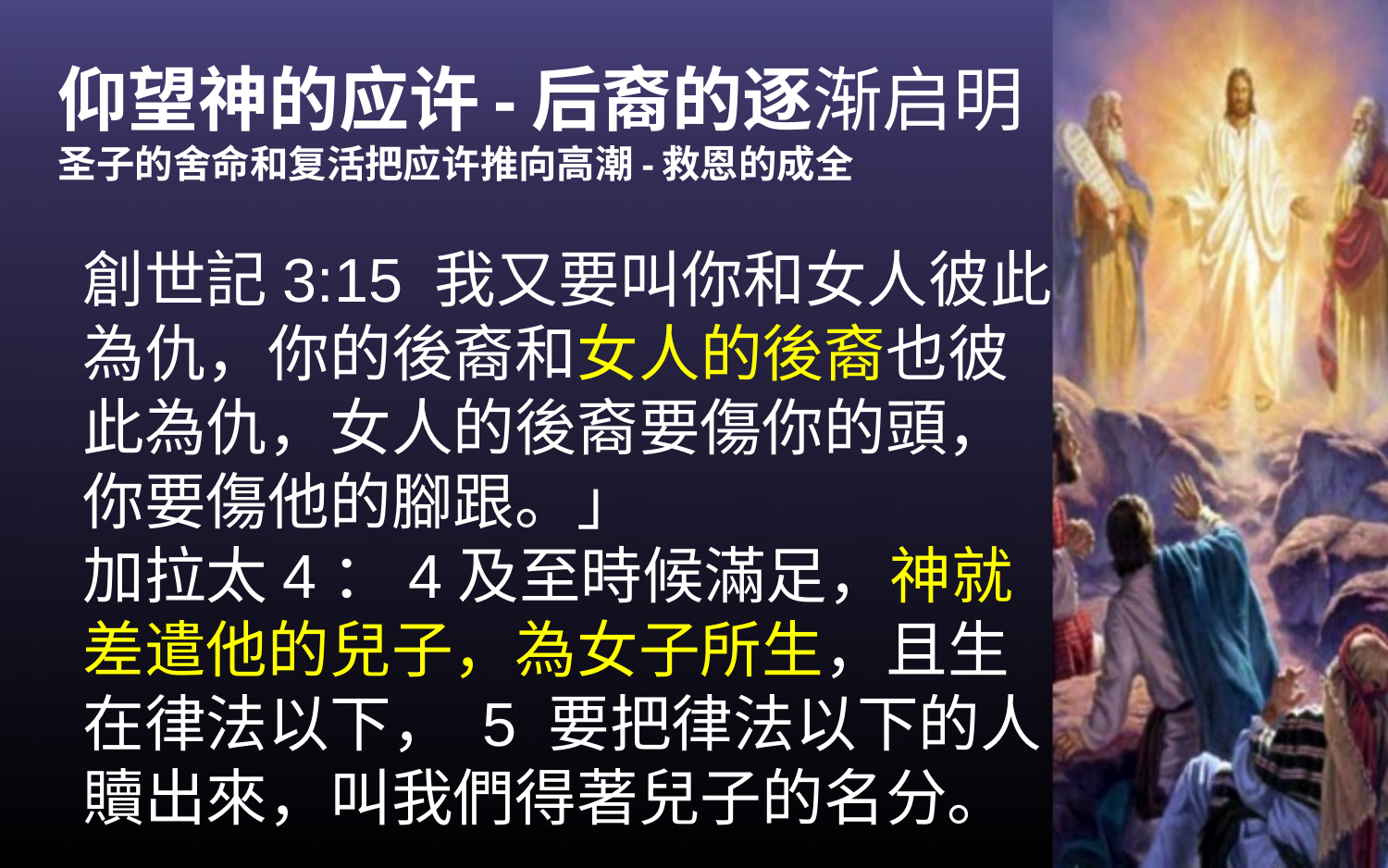

# 仰望神的应许-后裔的逐渐启明 圣子的舍命和复活把应许推向高潮-救恩的成全
創世記3:15 我又要叫你和女人彼此為仇，你的後裔和女人的後裔也彼此為仇，女人的後裔要傷你的頭，你要傷他的腳跟。」
加拉太4：4及至時候滿足，神就差遣他的兒子，為女子所生，且生在律法以下， 5 要把律法以下的人贖出來，叫我們得著兒子的名分。